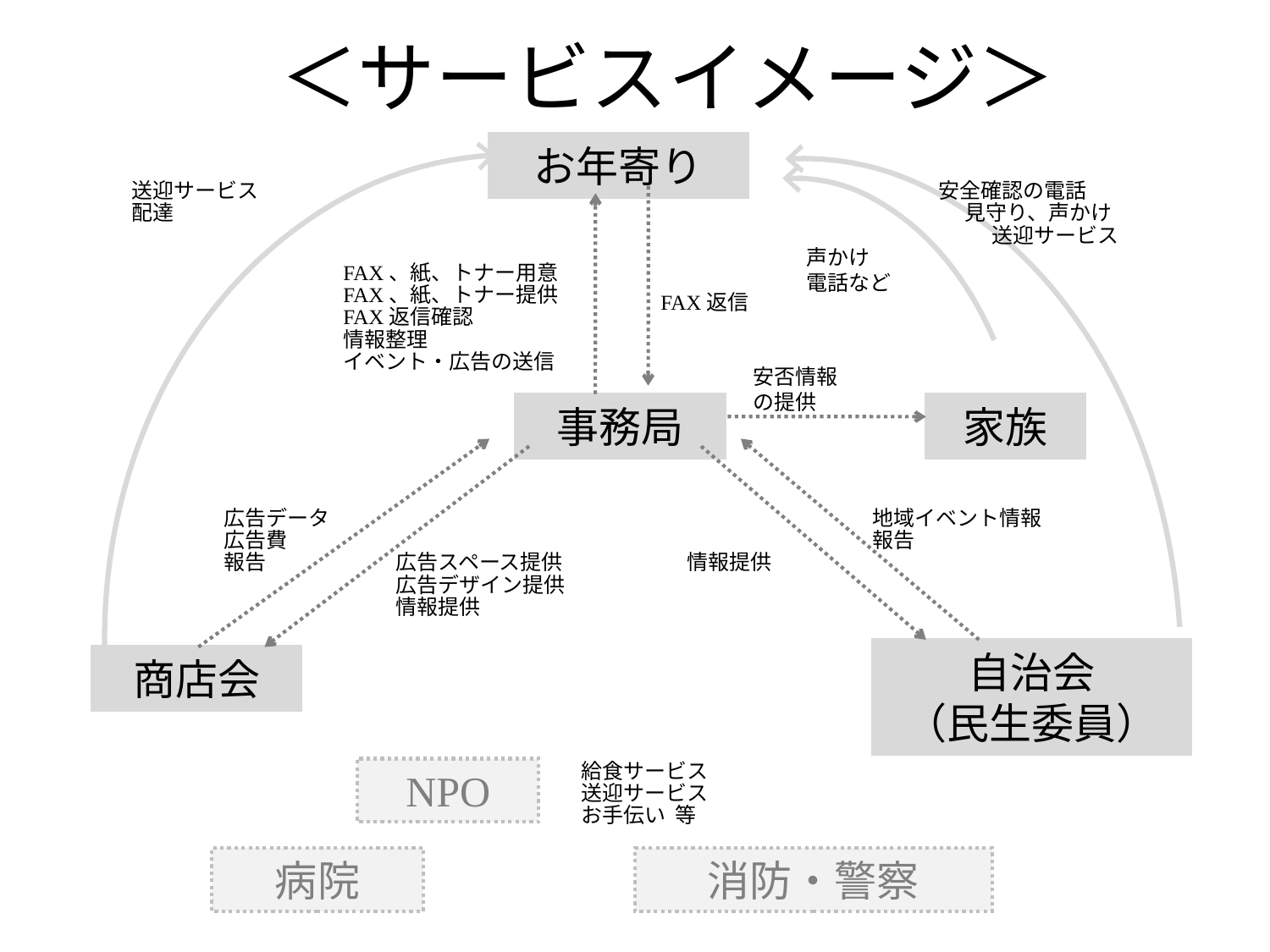

＜サービスイメージ＞
お年寄り

送迎サービス
配達
安全確認の電話
見守り、声かけ
送迎サービス

声かけ
電話など
FAX、紙、トナー用意
FAX、紙、トナー提供
FAX返信確認
情報整理
イベント・広告の送信
FAX返信
安否情報
の提供
事務局
家族
広告データ
広告費
報告
地域イベント情報
報告
広告スペース提供
広告デザイン提供
情報提供
情報提供
自治会
（民生委員）
商店会
給食サービス
送迎サービス
お手伝い  等
NPO
病院
消防・警察